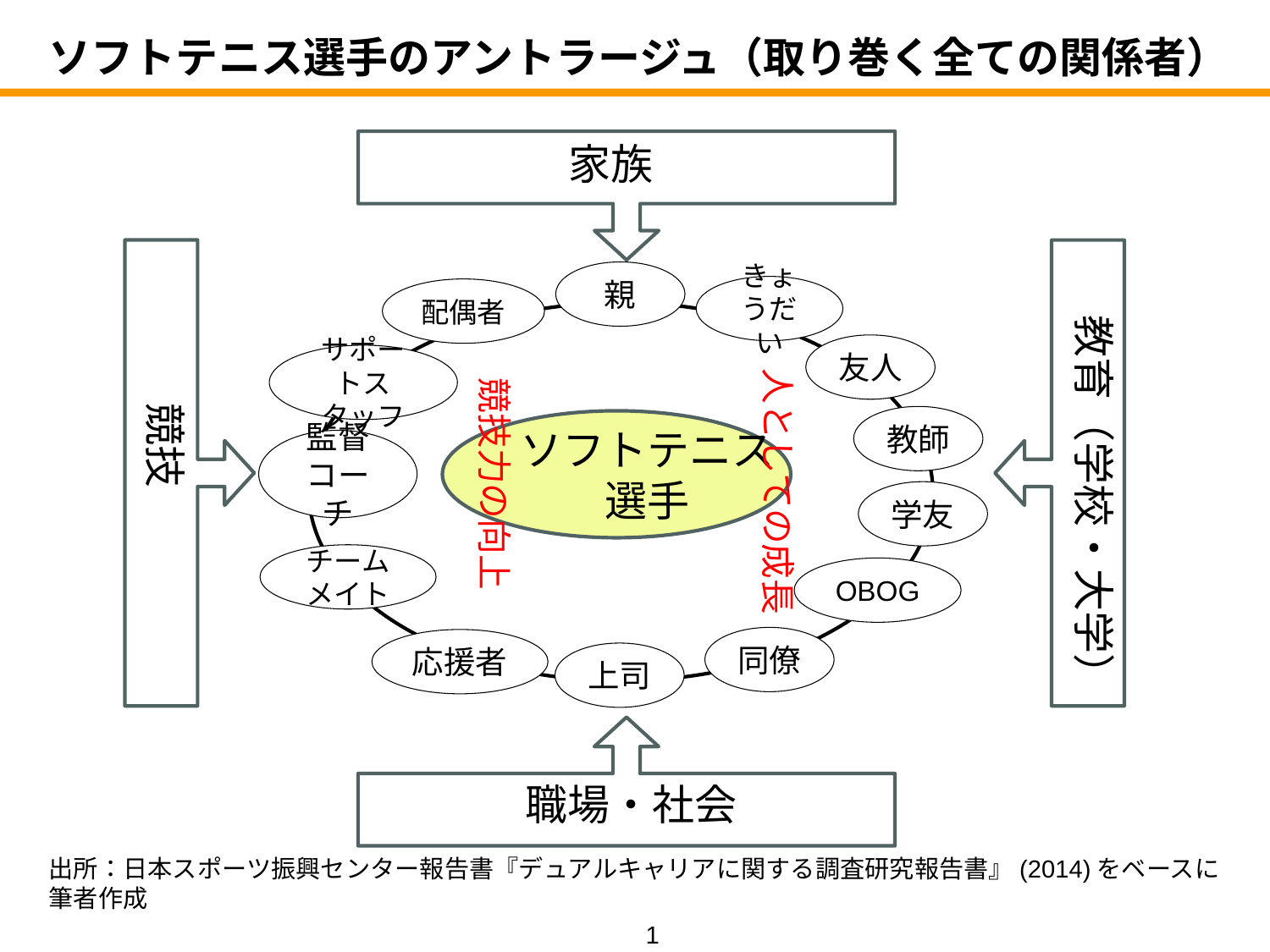

# ソフトテニス選手のアントラージュ（取り巻く全ての関係者）
家族

親
きょうだい
配偶者
教育（学校・大学）

友人
サポートスタッフ
人としての成長
競技力の向上
競技
教師

ソフトテニス
　　選手
監督コーチ
学友

チームメイト
OBOG
同僚
応援者
上司
職場・社会
出所：日本スポーツ振興センター報告書『デュアルキャリアに関する調査研究報告書』(2014)をベースに筆者作成